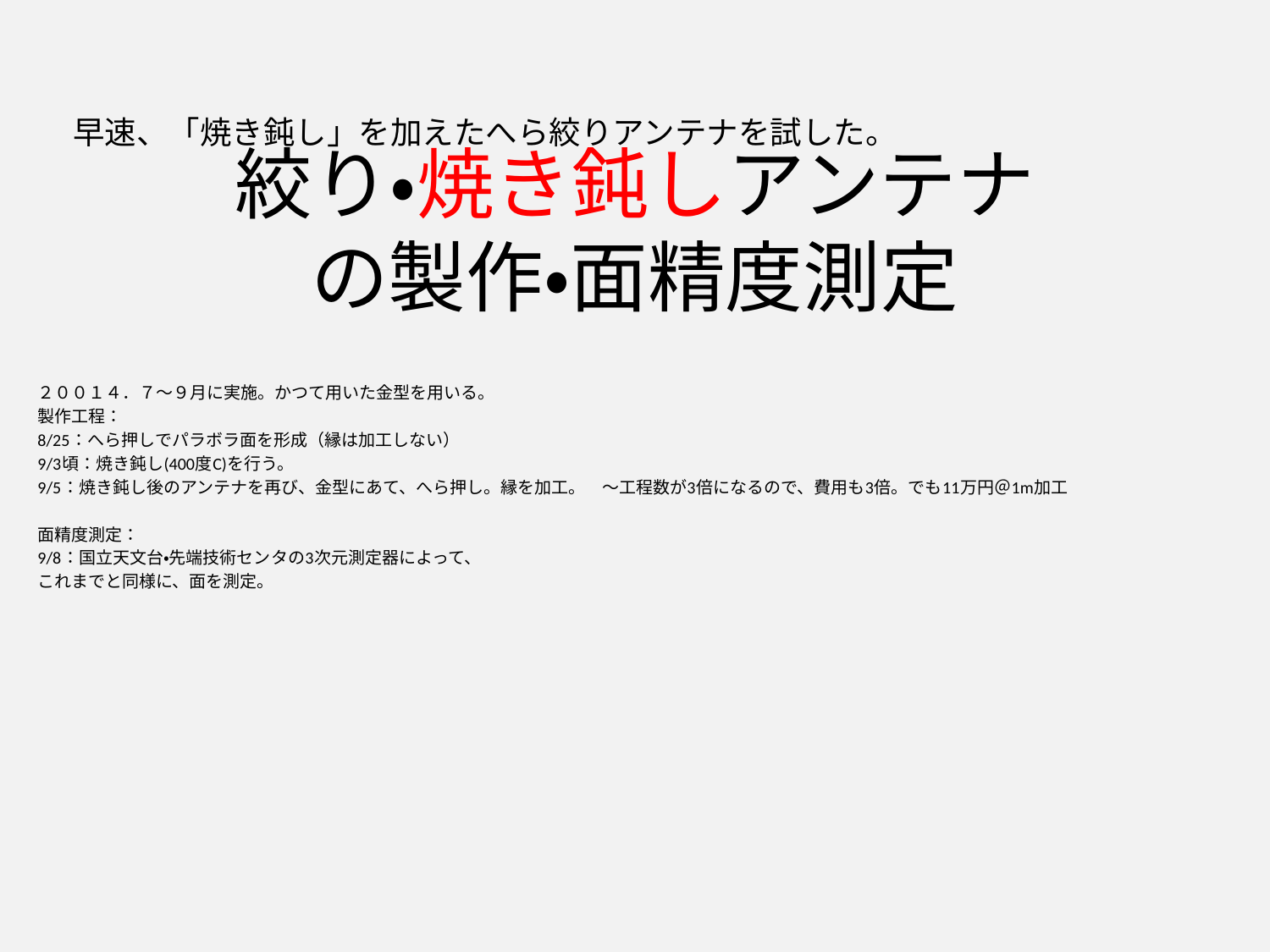

早速、「焼き鈍し」を加えたへら絞りアンテナを試した。
# 絞り・焼き鈍しアンテナ の製作・面精度測定
２００１４．７～９月に実施。かつて用いた金型を用いる。
製作工程：
8/25：へら押しでパラボラ面を形成（縁は加工しない）
9/3頃：焼き鈍し(400度C)を行う。
9/5：焼き鈍し後のアンテナを再び、金型にあて、へら押し。縁を加工。　～工程数が3倍になるので、費用も3倍。でも11万円＠1m加工

面精度測定：
9/8：国立天文台・先端技術センタの3次元測定器によって、
これまでと同様に、面を測定。